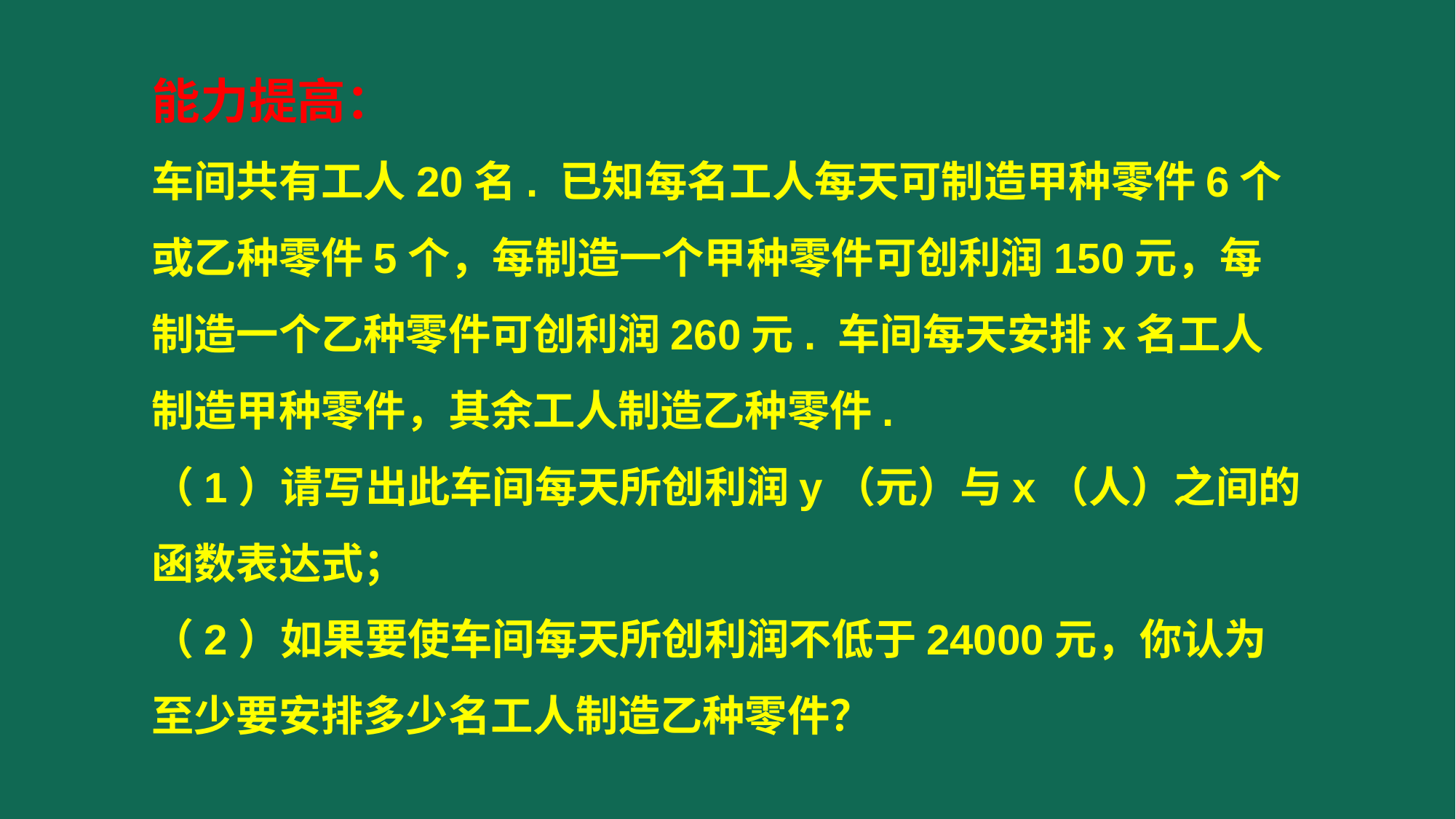

能力提高：
车间共有工人20名. 已知每名工人每天可制造甲种零件6个或乙种零件5个，每制造一个甲种零件可创利润150元，每制造一个乙种零件可创利润260元. 车间每天安排x名工人制造甲种零件，其余工人制造乙种零件.
（1）请写出此车间每天所创利润y（元）与x（人）之间的函数表达式；
（2）如果要使车间每天所创利润不低于24000元，你认为至少要安排多少名工人制造乙种零件？